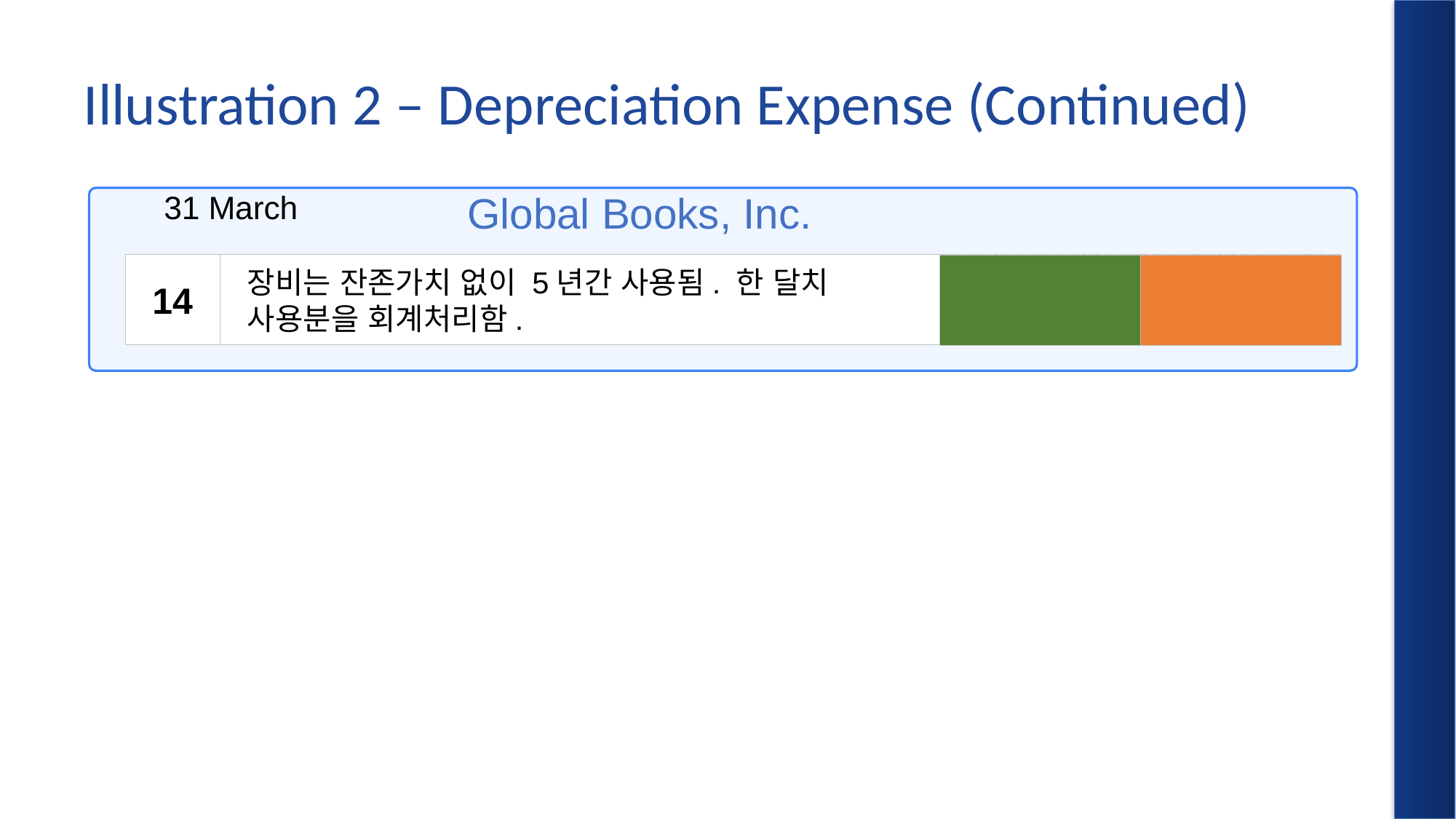

# Illustration 2 – Depreciation Expense (Continued)
Global Books, Inc.
31 March

14
Depreciation
100
Accumulated depreciation
100
장비는 잔존가치 없이 5년간 사용됨. 한 달치 사용분을 회계처리함.
100
100